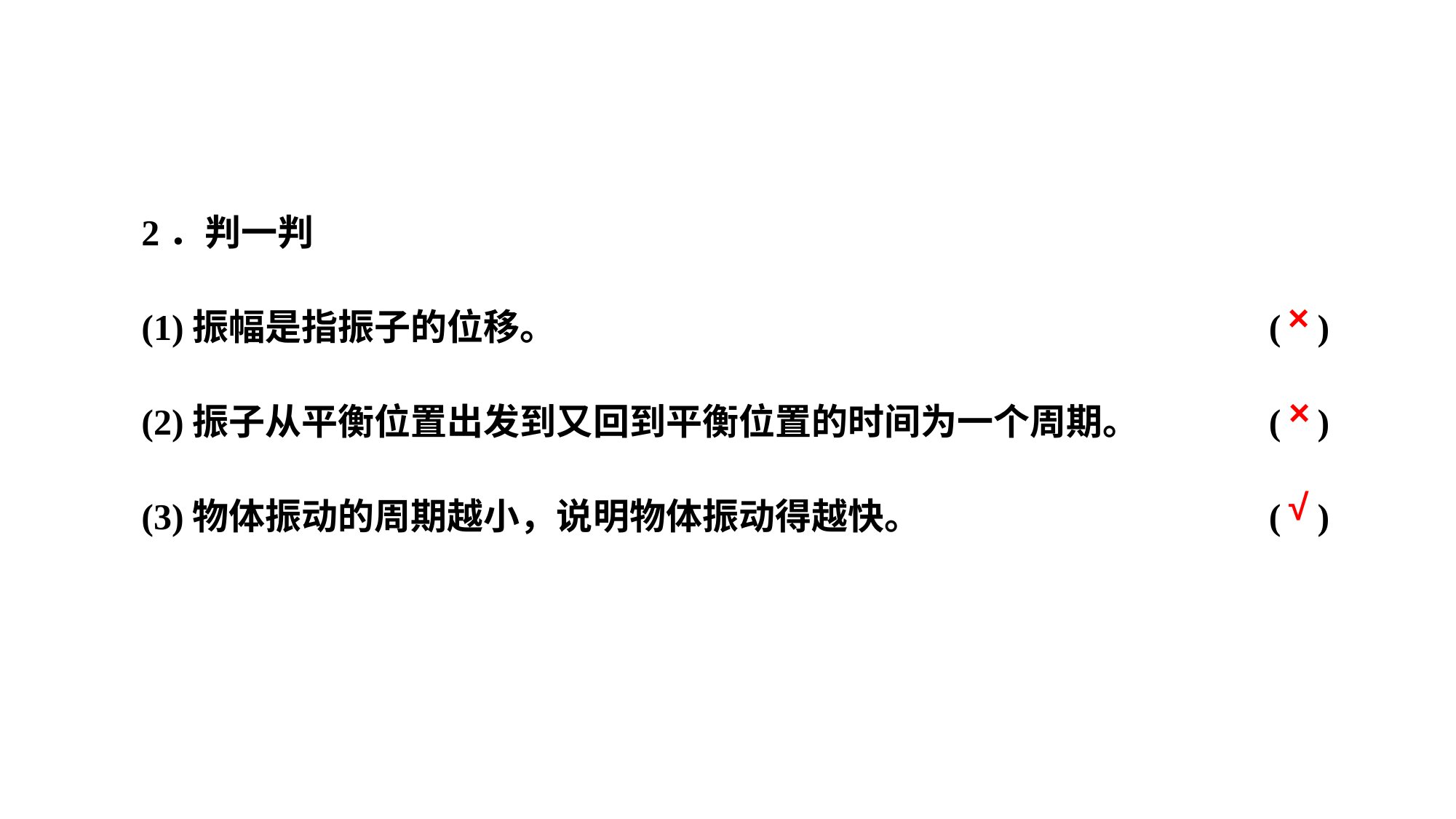

2．判一判
(1)振幅是指振子的位移。							(    )
(2)振子从平衡位置出发到又回到平衡位置的时间为一个周期。		(    )
(3)物体振动的周期越小，说明物体振动得越快。				(    )
×
×
√